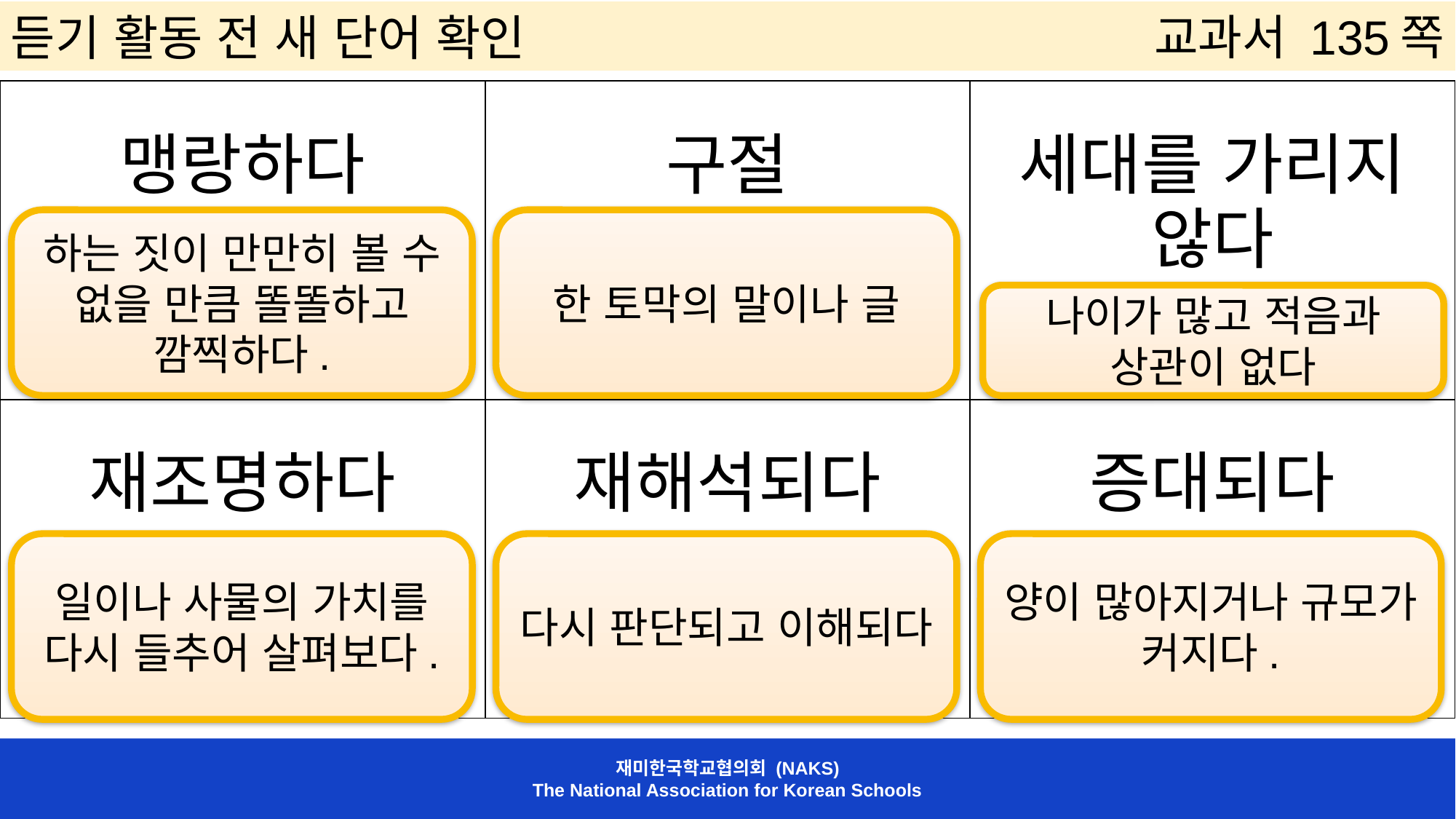

듣기 활동 전 새 단어 확인
교과서 135쪽
| 맹랑하다 | 구절 | 세대를 가리지 않다 |
| --- | --- | --- |
| 재조명하다 | 재해석되다 | 증대되다 |
하는 짓이 만만히 볼 수 없을 만큼 똘똘하고 깜찍하다.
한 토막의 말이나 글
나이가 많고 적음과 상관이 없다
일이나 사물의 가치를 다시 들추어 살펴보다.
다시 판단되고 이해되다
양이 많아지거나 규모가 커지다.
재미한국학교협의회 (NAKS)
The National Association for Korean Schools